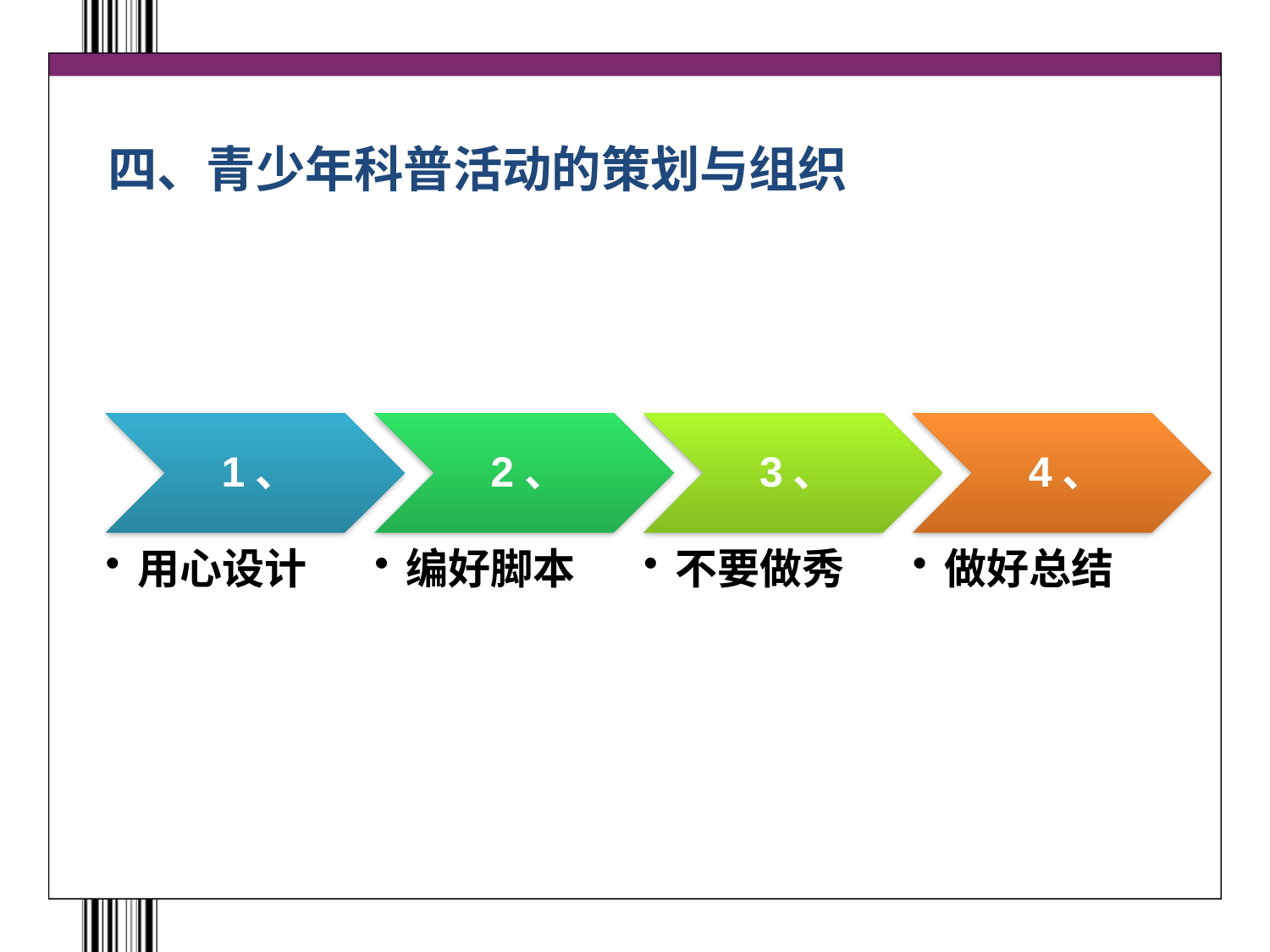

# 四、青少年科普活动的策划与组织
1、
用心设计
2、
编好脚本
3、
不要做秀
4、
做好总结